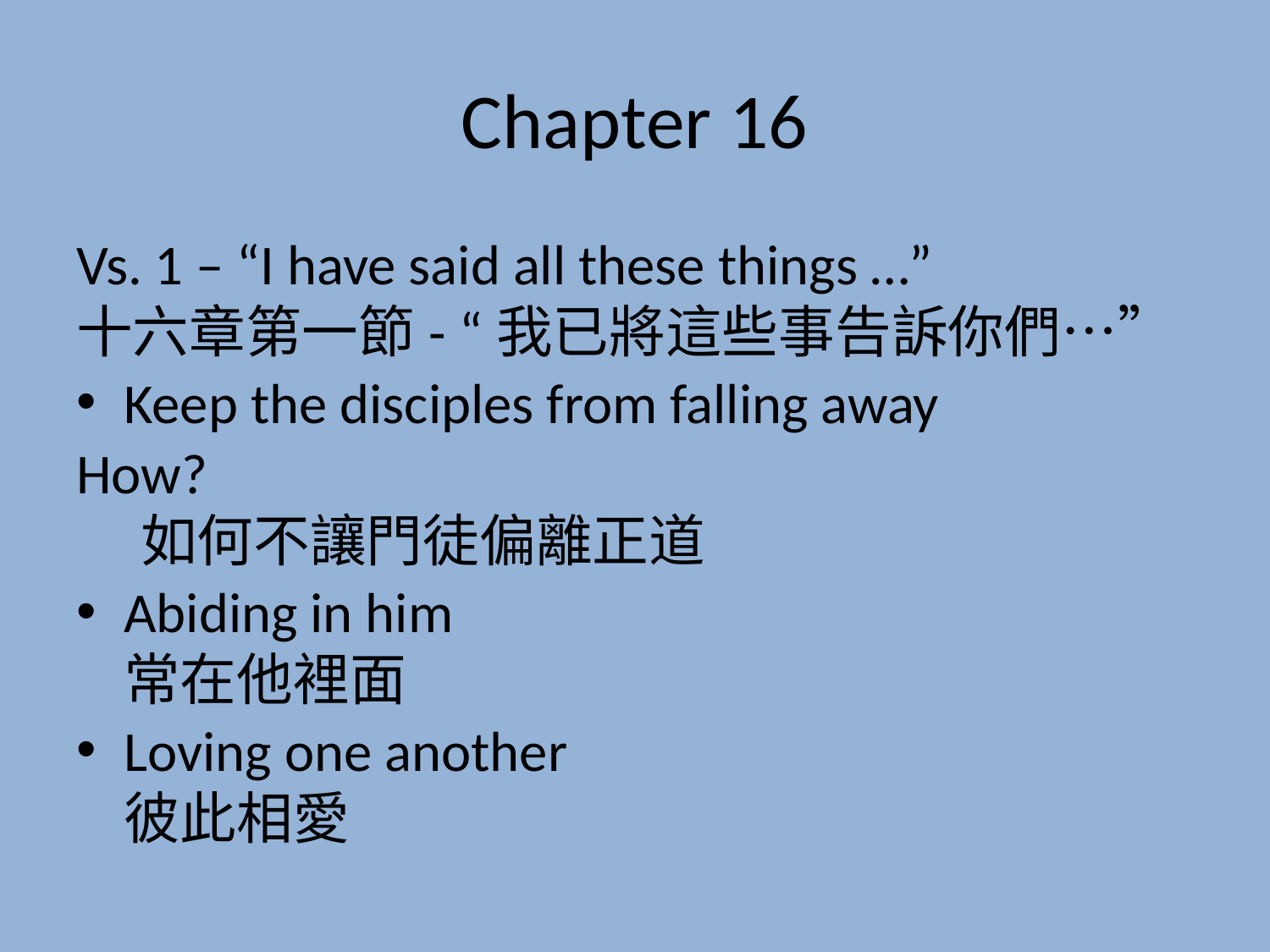

# Chapter 16
Vs. 1 – “I have said all these things …”
十六章第一節- “我已將這些事告訴你們…”
Keep the disciples from falling away
How?
    如何不讓門徒偏離正道
Abiding in him
常在他裡面
Loving one another
彼此相愛